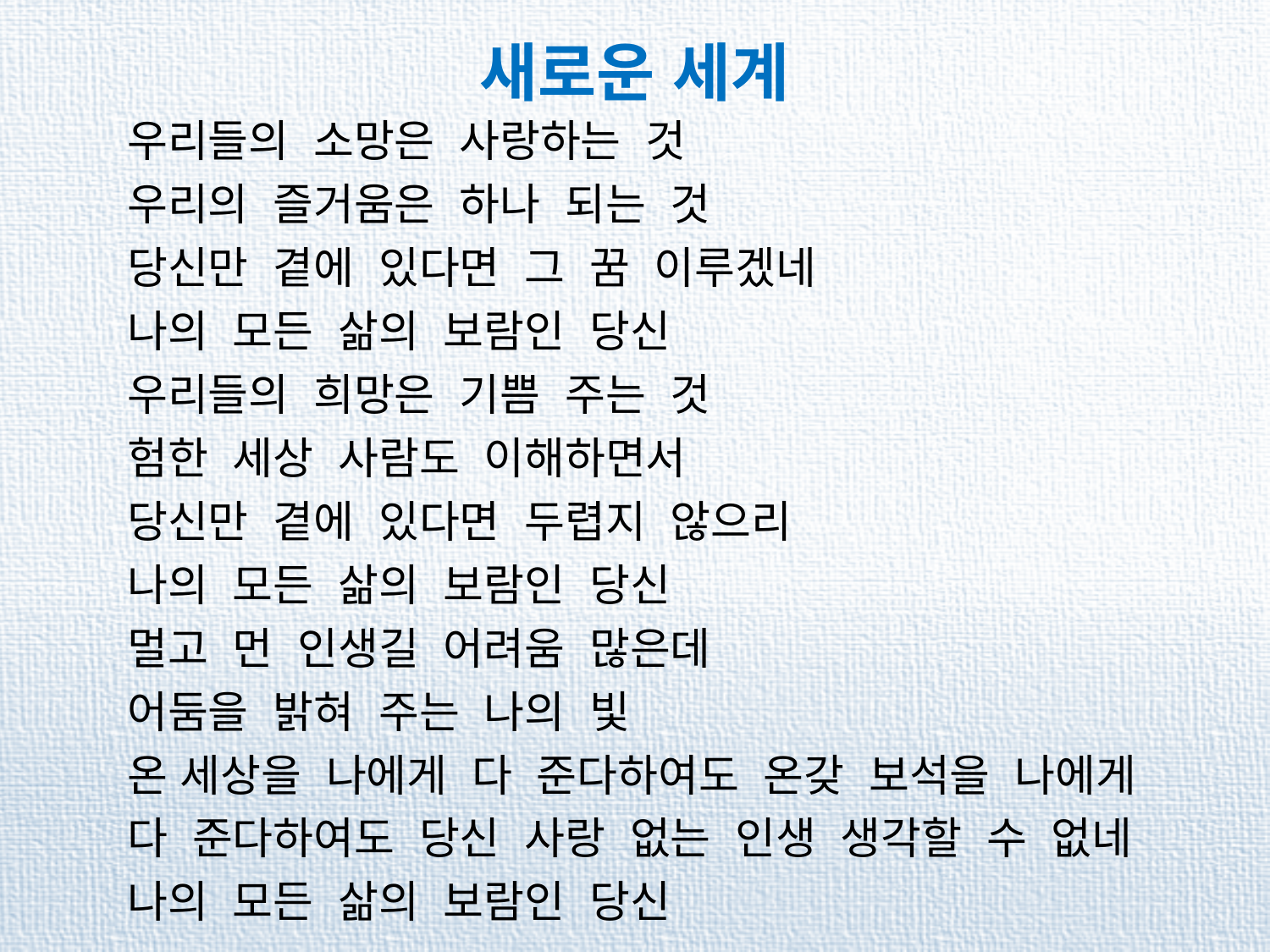

새로운 세계
우리들의  소망은  사랑하는  것
우리의  즐거움은  하나  되는  것
당신만  곁에  있다면  그  꿈  이루겠네
나의  모든  삶의  보람인  당신
우리들의  희망은  기쁨  주는  것
험한  세상  사람도  이해하면서
당신만  곁에  있다면  두렵지  않으리
나의  모든  삶의  보람인  당신
멀고  먼  인생길  어려움  많은데
어둠을  밝혀  주는  나의  빛
온 세상을  나에게  다  준다하여도  온갖  보석을  나에게
다  준다하여도  당신  사랑  없는  인생  생각할  수  없네
나의  모든  삶의  보람인  당신